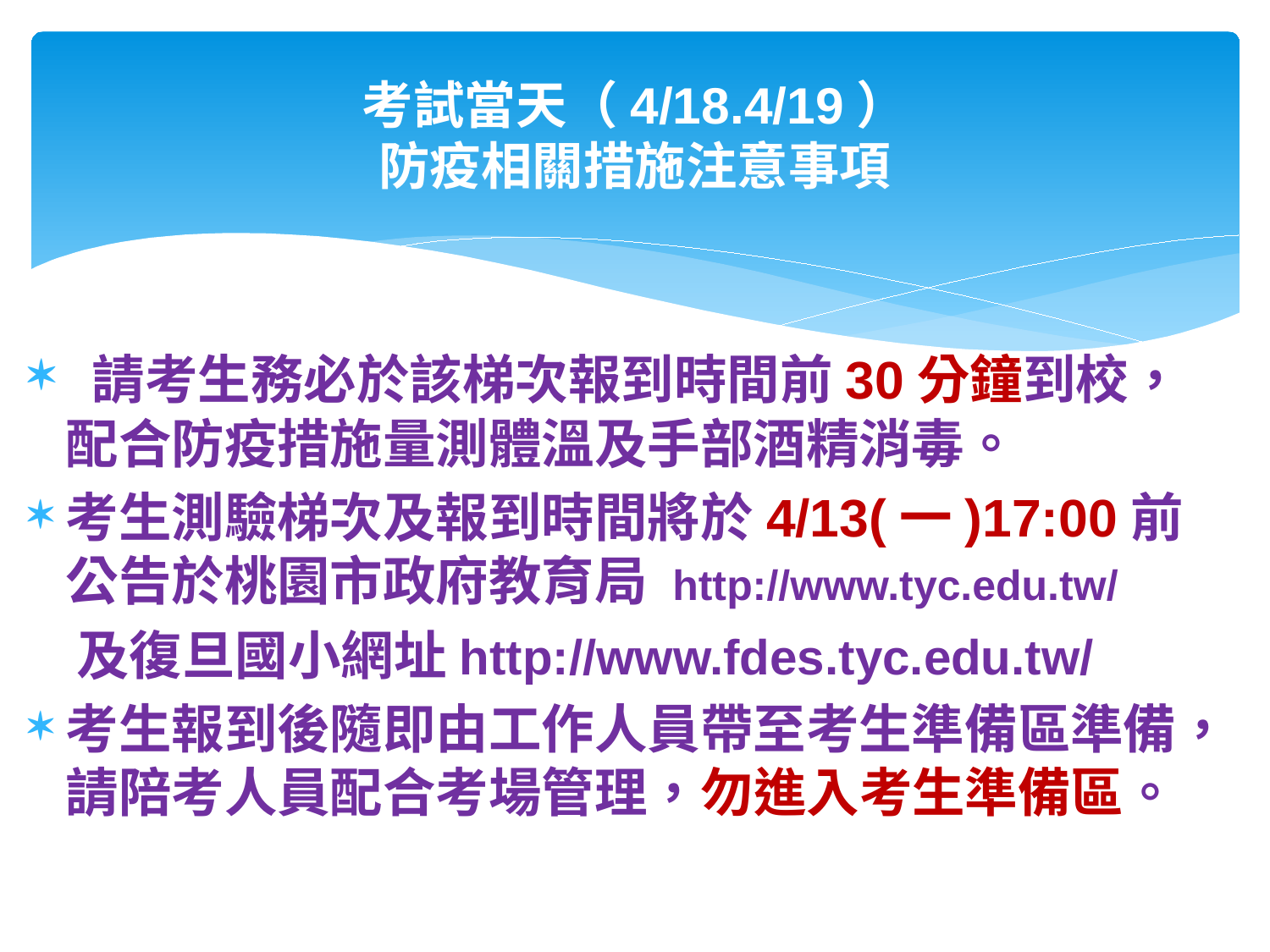

# 考試當天（4/18.4/19） 防疫相關措施注意事項
 請考生務必於該梯次報到時間前30分鐘到校，配合防疫措施量測體溫及手部酒精消毒。
考生測驗梯次及報到時間將於4/13(一)17:00前公告於桃園市政府教育局 http://www.tyc.edu.tw/
   及復旦國小網址http://www.fdes.tyc.edu.tw/
考生報到後隨即由工作人員帶至考生準備區準備，請陪考人員配合考場管理，勿進入考生準備區。